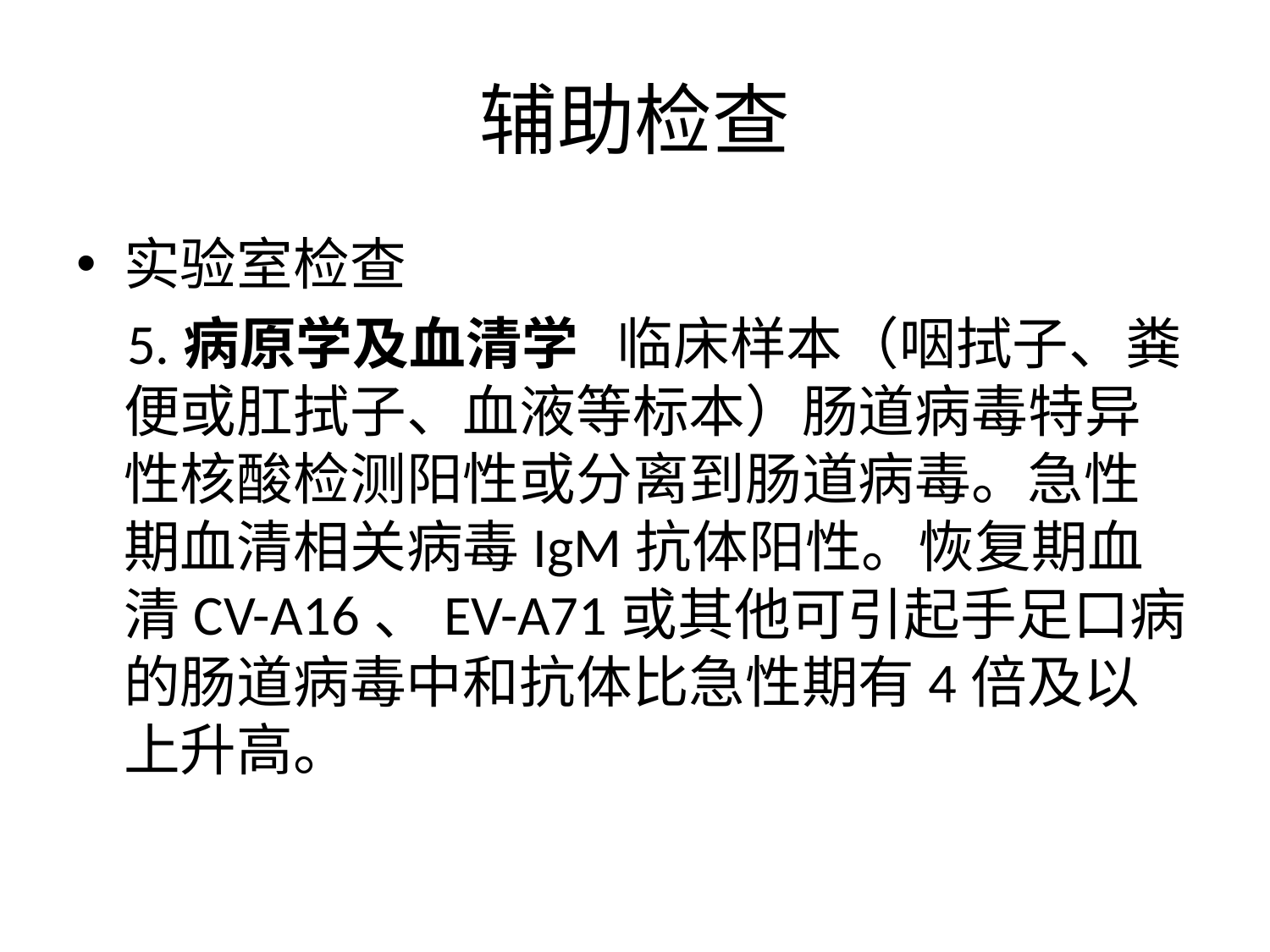

# 辅助检查
实验室检查
    5.病原学及血清学   临床样本（咽拭子、粪便或肛拭子、血液等标本）肠道病毒特异性核酸检测阳性或分离到肠道病毒。急性期血清相关病毒IgM抗体阳性。恢复期血清CV-A16、EV-A71或其他可引起手足口病的肠道病毒中和抗体比急性期有4倍及以上升高。